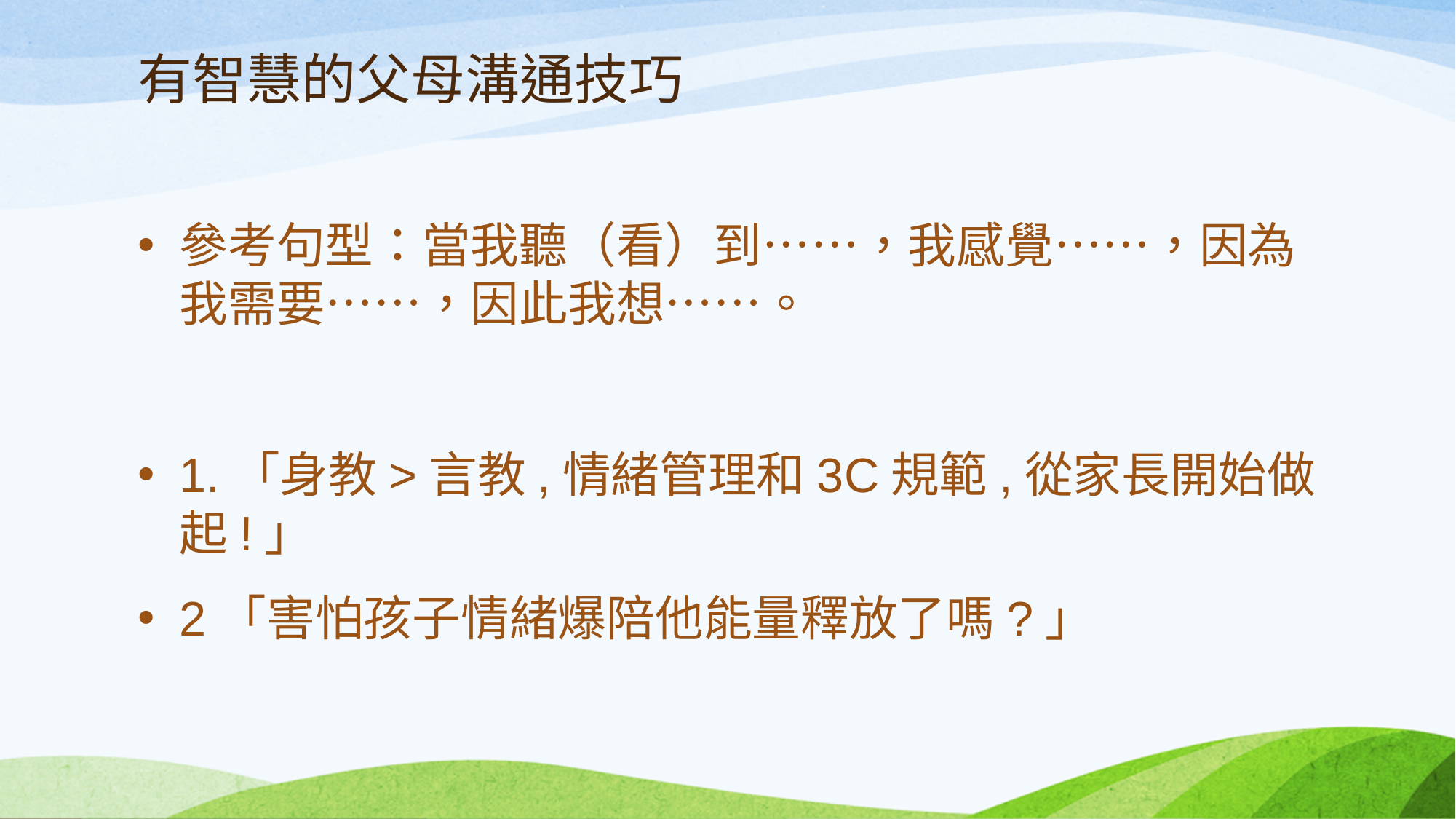

# 有智慧的父母溝通技巧
參考句型：當我聽（看）到……，我感覺……，因為我需要……，因此我想……。

1.「身教>言教,情緒管理和3C規範,從家長開始做起!」
2「害怕孩子情緒爆陪他能量釋放了嗎?」